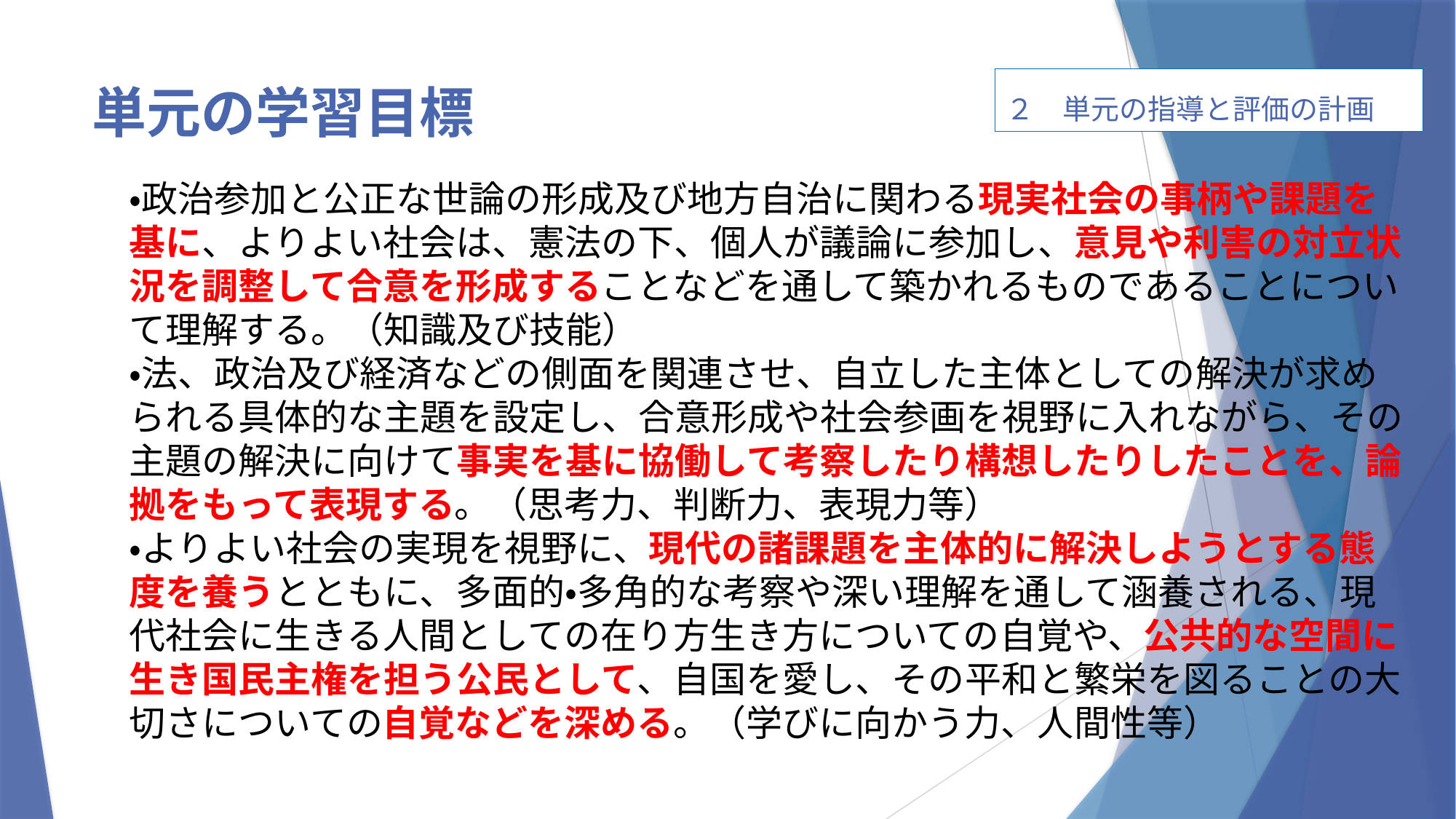

２　単元の指導と評価の計画
# 単元の学習目標
・政治参加と公正な世論の形成及び地方自治に関わる現実社会の事柄や課題を基に、よりよい社会は、憲法の下、個人が議論に参加し、意見や利害の対立状況を調整して合意を形成することなどを通して築かれるものであることについて理解する。（知識及び技能）
・法、政治及び経済などの側面を関連させ、自立した主体としての解決が求められる具体的な主題を設定し、合意形成や社会参画を視野に入れながら、その主題の解決に向けて事実を基に協働して考察したり構想したりしたことを、論拠をもって表現する。（思考力、判断力、表現力等）
・よりよい社会の実現を視野に、現代の諸課題を主体的に解決しようとする態度を養うとともに、多面的・多角的な考察や深い理解を通して涵養される、現代社会に生きる人間としての在り方生き方についての自覚や、公共的な空間に生き国民主権を担う公民として、自国を愛し、その平和と繁栄を図ることの大切さについての自覚などを深める。（学びに向かう力、人間性等）